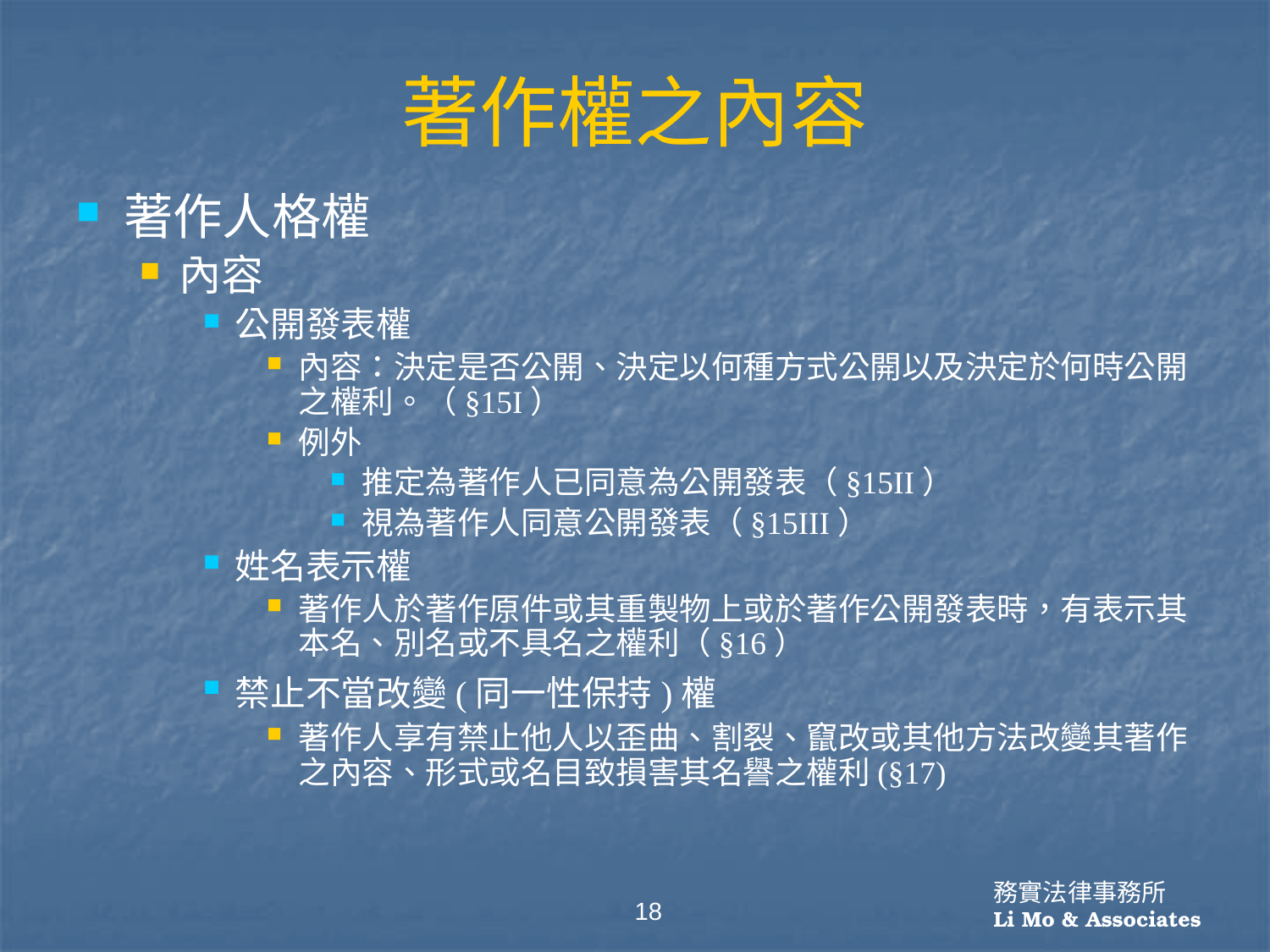

# 著作權之內容
著作人格權
內容
公開發表權
內容：決定是否公開、決定以何種方式公開以及決定於何時公開之權利。（§15I）
例外
推定為著作人已同意為公開發表（§15II）
視為著作人同意公開發表（§15III）
姓名表示權
著作人於著作原件或其重製物上或於著作公開發表時，有表示其本名、別名或不具名之權利（§16）
禁止不當改變(同一性保持)權
著作人享有禁止他人以歪曲、割裂、竄改或其他方法改變其著作之內容、形式或名目致損害其名譽之權利(§17)

18
務實法律事務所
Li Mo & Associates